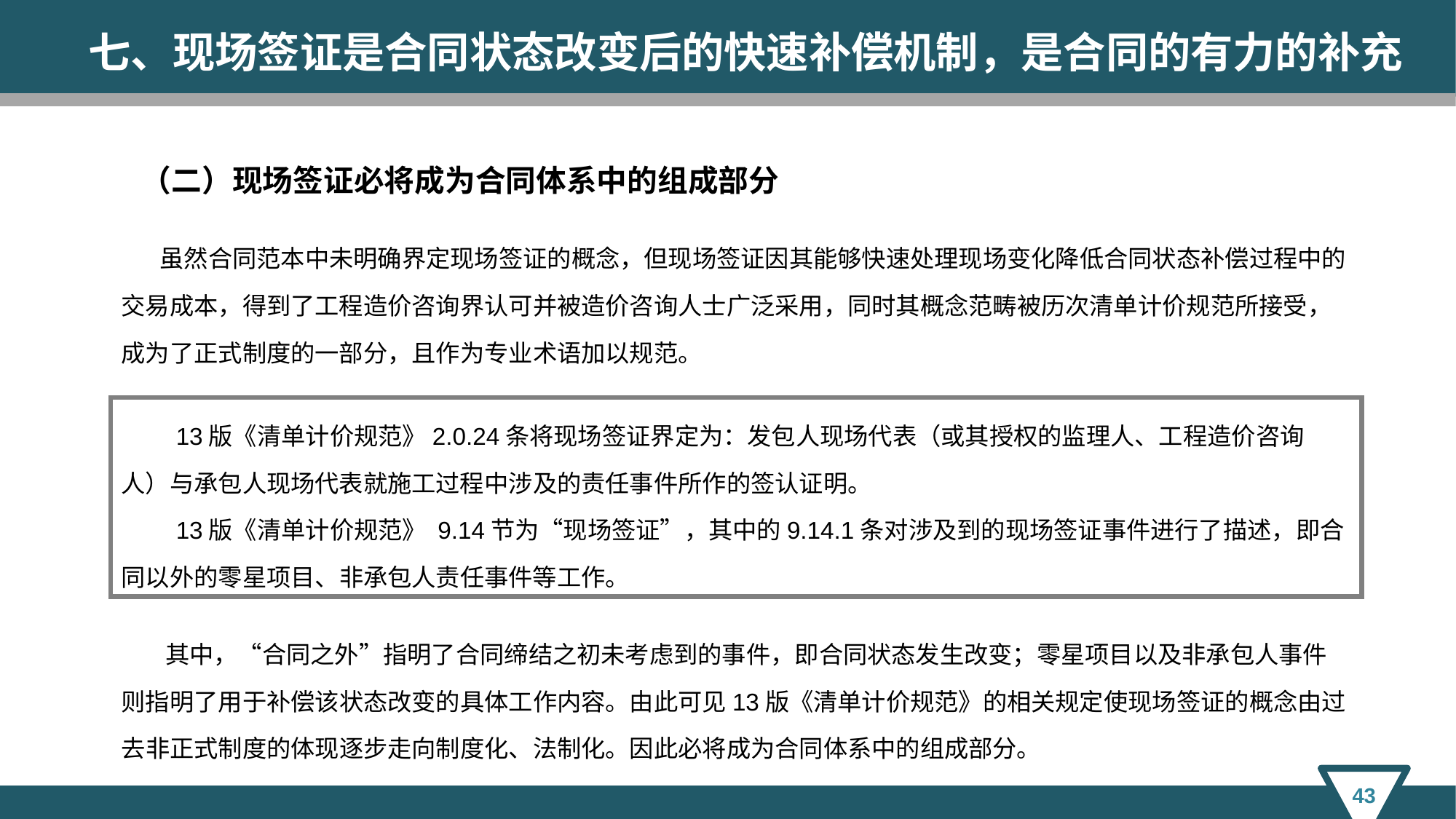

七、现场签证是合同状态改变后的快速补偿机制，是合同的有力的补充
（二）现场签证必将成为合同体系中的组成部分
      虽然合同范本中未明确界定现场签证的概念，但现场签证因其能够快速处理现场变化降低合同状态补偿过程中的交易成本，得到了工程造价咨询界认可并被造价咨询人士广泛采用，同时其概念范畴被历次清单计价规范所接受，成为了正式制度的一部分，且作为专业术语加以规范。
13版《清单计价规范》2.0.24条将现场签证界定为：发包人现场代表（或其授权的监理人、工程造价咨询人）与承包人现场代表就施工过程中涉及的责任事件所作的签认证明。
13版《清单计价规范》 9.14节为“现场签证”，其中的9.14.1条对涉及到的现场签证事件进行了描述，即合同以外的零星项目、非承包人责任事件等工作。
       其中，“合同之外”指明了合同缔结之初未考虑到的事件，即合同状态发生改变；零星项目以及非承包人事件则指明了用于补偿该状态改变的具体工作内容。由此可见13版《清单计价规范》的相关规定使现场签证的概念由过去非正式制度的体现逐步走向制度化、法制化。因此必将成为合同体系中的组成部分。